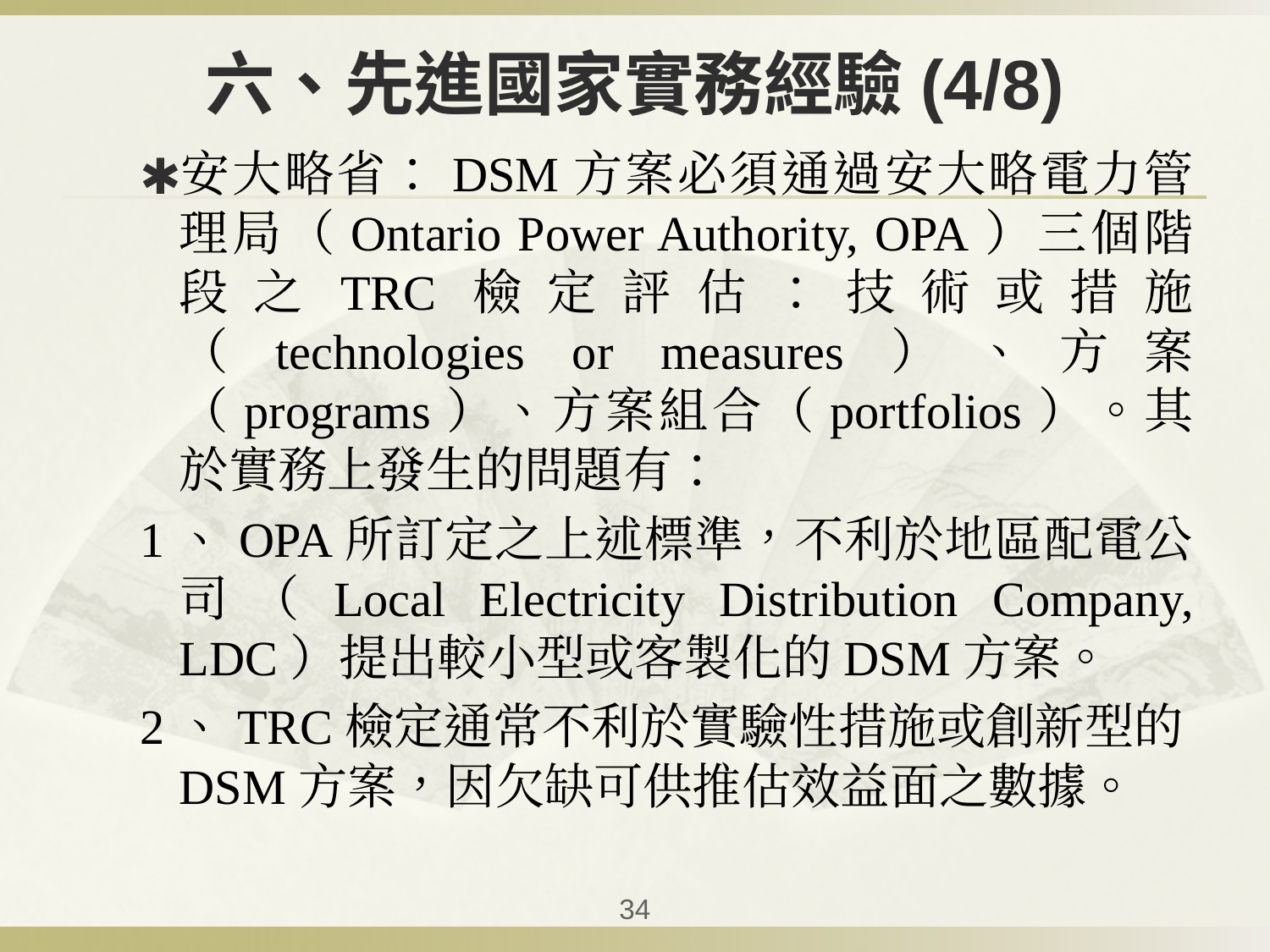

# 六、先進國家實務經驗(4/8)
安大略省：DSM方案必須通過安大略電力管理局（Ontario Power Authority, OPA）三個階段之TRC檢定評估：技術或措施（technologies or measures）、方案（programs）、方案組合（portfolios）。其於實務上發生的問題有：
1、OPA所訂定之上述標準，不利於地區配電公司（Local Electricity Distribution Company, LDC）提出較小型或客製化的DSM方案。
2、TRC檢定通常不利於實驗性措施或創新型的DSM方案，因欠缺可供推估效益面之數據。
34